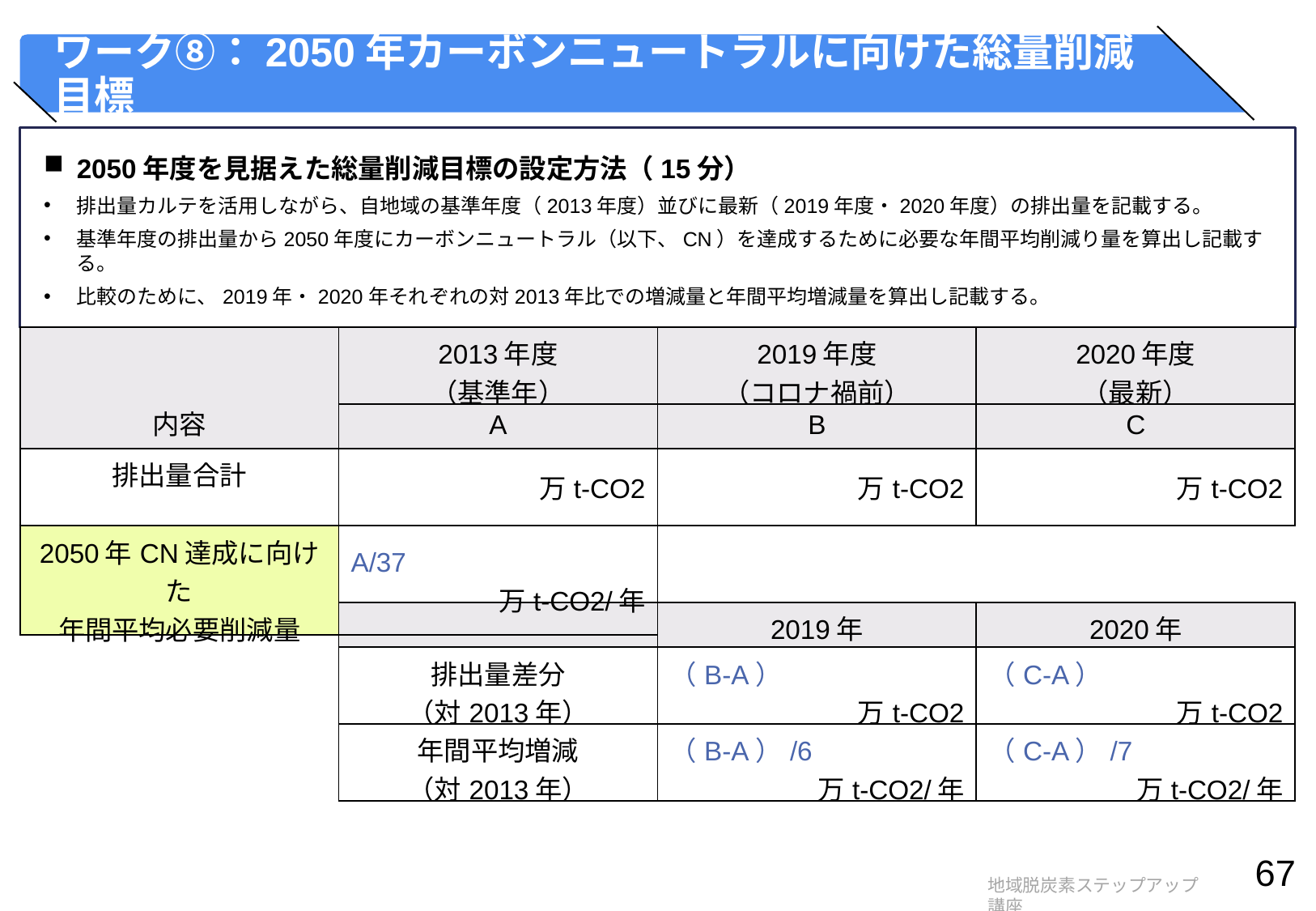

# ワーク⑧：2050年カーボンニュートラルに向けた総量削減目標
2050年度を見据えた総量削減目標の設定方法（15分）
排出量カルテを活用しながら、自地域の基準年度（2013年度）並びに最新（2019年度・2020年度）の排出量を記載する。
基準年度の排出量から2050年度にカーボンニュートラル（以下、CN）を達成するために必要な年間平均削減り量を算出し記載する。
比較のために、2019年・2020年それぞれの対2013年比での増減量と年間平均増減量を算出し記載する。
| 内容 | 2013年度 （基準年） | 2019年度 （コロナ禍前） | 2020年度 （最新） |
| --- | --- | --- | --- |
|  | A | B | C |
| 排出量合計 | 万t-CO2 | 万t-CO2 | 万t-CO2 |
| 2050年CN達成に向けた 年間平均必要削減量 | A/37　 万t-CO2/年 |
| --- | --- |
|  | 2019年 | 2020年 |
| --- | --- | --- |
| 排出量差分 （対2013年） | （B-A）　 万t-CO2 | （C-A） 　万t-CO2 |
| 年間平均増減 （対2013年） | （B-A）/6　 万t-CO2/年 | （C-A）/7　 万t-CO2/年 |